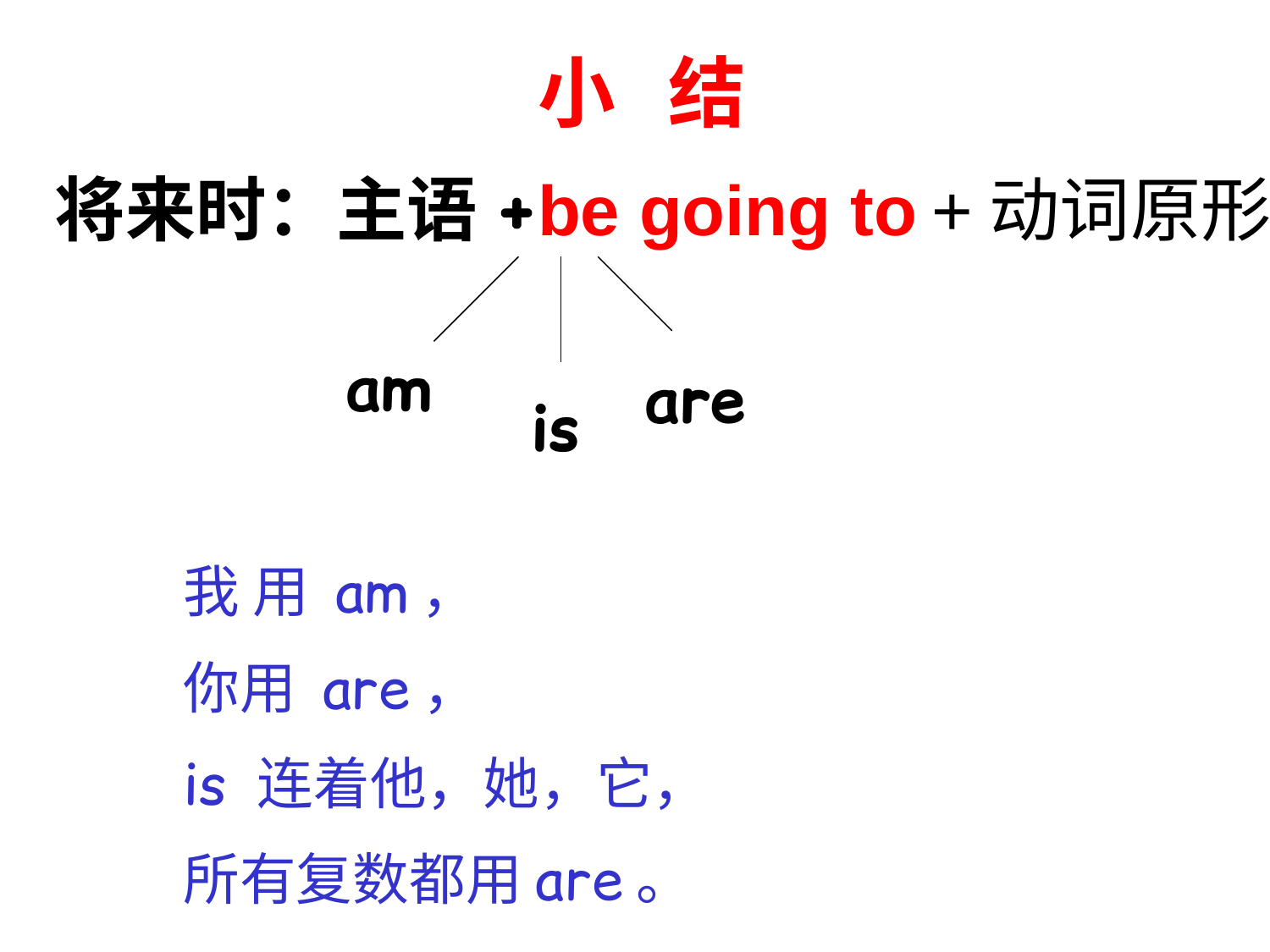

小   结
将来时：主语+be going to
	+动词原形
am
are
is
我 用 am，
你用 are，
is 连着他，她，它，
所有复数都用are。